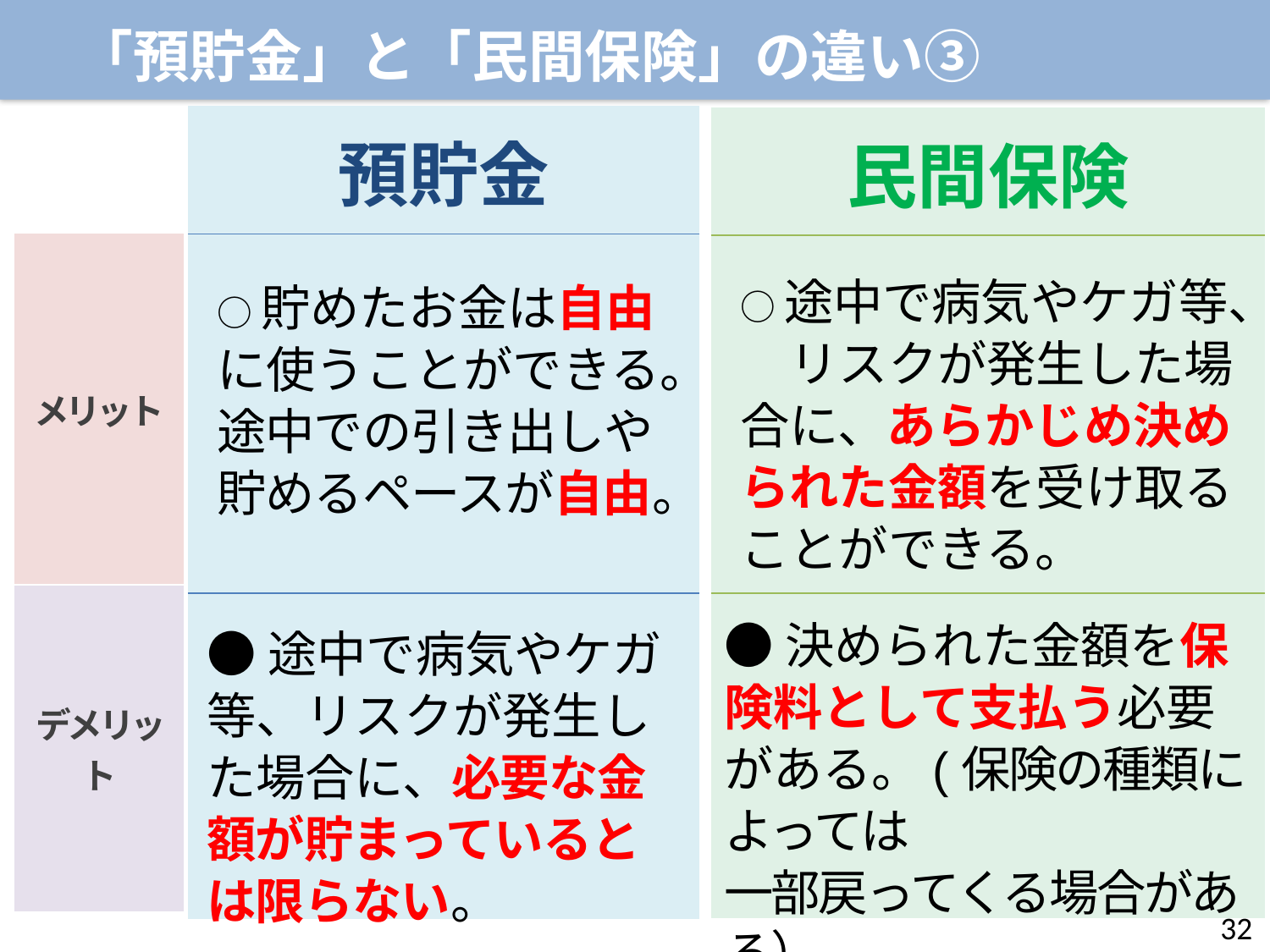

「預貯金」と「民間保険」の違い③
| 預貯金 |
| --- |
|  |
|  |
| 民間保険 |
| --- |
|  |
|  |
| メリット |
| --- |
| デメリット |
○途中で病気やケガ等、　リスクが発生した場合に、あらかじめ決められた金額を受け取ることができる。
○貯めたお金は自由に使うことができる。途中での引き出しや貯めるペースが自由。
●決められた金額を保険料として支払う必要がある。(保険の種類によっては
一部戻ってくる場合がある）
●途中で病気やケガ等、リスクが発生した場合に、必要な金額が貯まっているとは限らない。
32